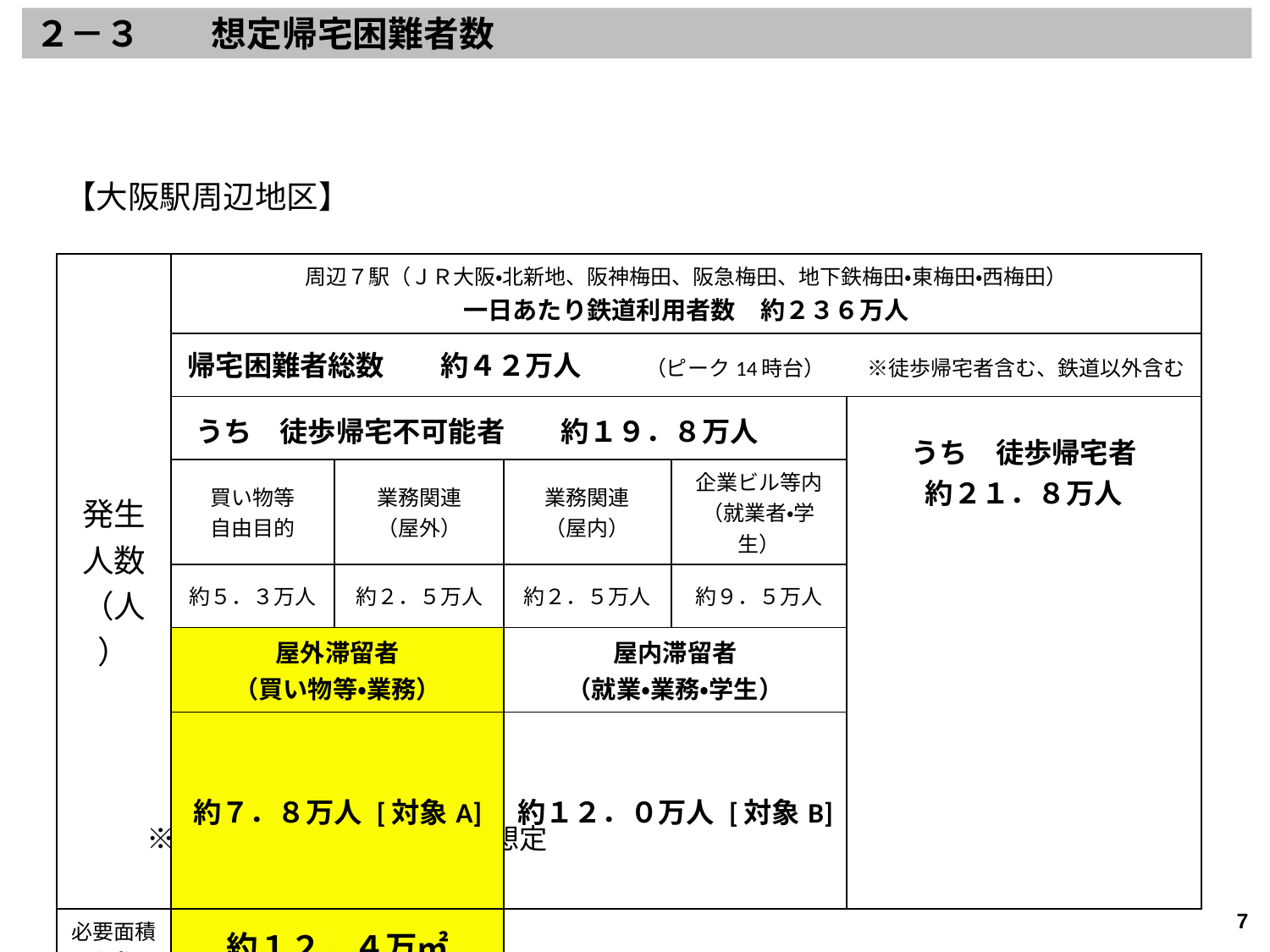

２－３　　想定帰宅困難者数
【大阪駅周辺地区】

| 発生人数（人） | 周辺７駅（ＪＲ大阪・北新地、阪神梅田、阪急梅田、地下鉄梅田・東梅田・西梅田） 一日あたり鉄道利用者数　約２３６万人 |  |  |  |  |
| --- | --- | --- | --- | --- | --- |
|  | 帰宅困難者総数　　約４２万人　　（ピーク14時台）　　※徒歩帰宅者含む、鉄道以外含む |  |  |  |  |
|  | うち　徒歩帰宅不可能者　　約１９．８万人 |  |  |  | うち　徒歩帰宅者 約２１．８万人 |
|  | 買い物等 自由目的 | 業務関連 （屋外） | 業務関連 （屋内） | 企業ビル等内 （就業者・学生） |  |
|  | 約５．３万人 | 約２．５万人 | 約２．５万人 | 約９．５万人 |  |
|  | 屋外滞留者 （買い物等・業務） |  | 屋内滞留者 （就業・業務・学生） |  |  |
|  | 約７．８万人 [対象A] |  | 約１２．０万人 [対象B] |  |  |
| 必要面積 （㎡） | 約１２．４万㎡ |  |  |  |  |
※　平日午後２時に発災を想定
7